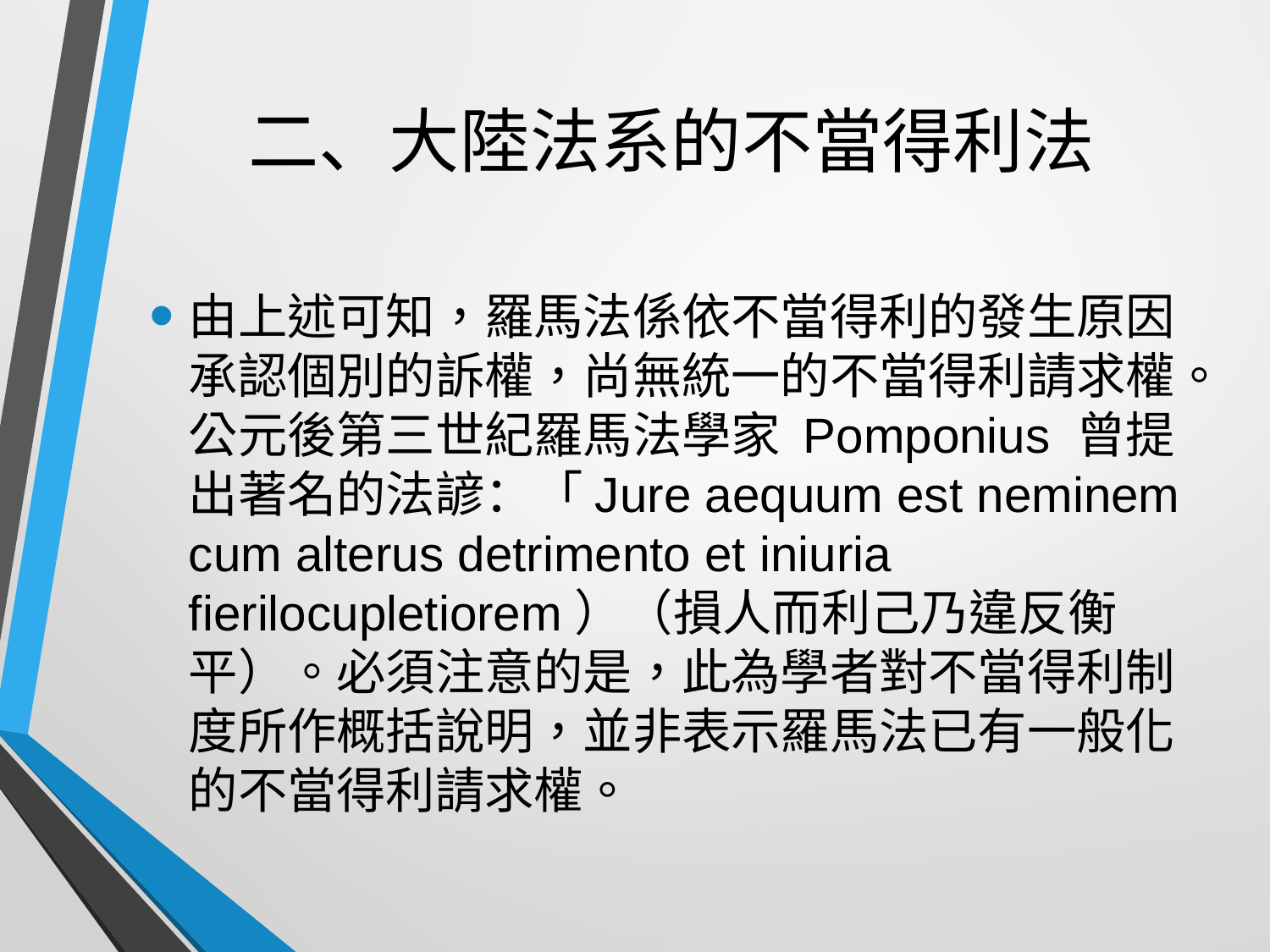

# 二、大陸法系的不當得利法
由上述可知，羅馬法係依不當得利的發生原因承認個別的訴權，尚無統一的不當得利請求權。公元後第三世紀羅馬法學家 Pomponius 曾提出著名的法諺：「Jure aequum est neminem cum alterus detrimento et iniuria fierilocupletiorem）（損人而利己乃違反衡平）。必須注意的是，此為學者對不當得利制度所作概括說明，並非表示羅馬法已有一般化的不當得利請求權。